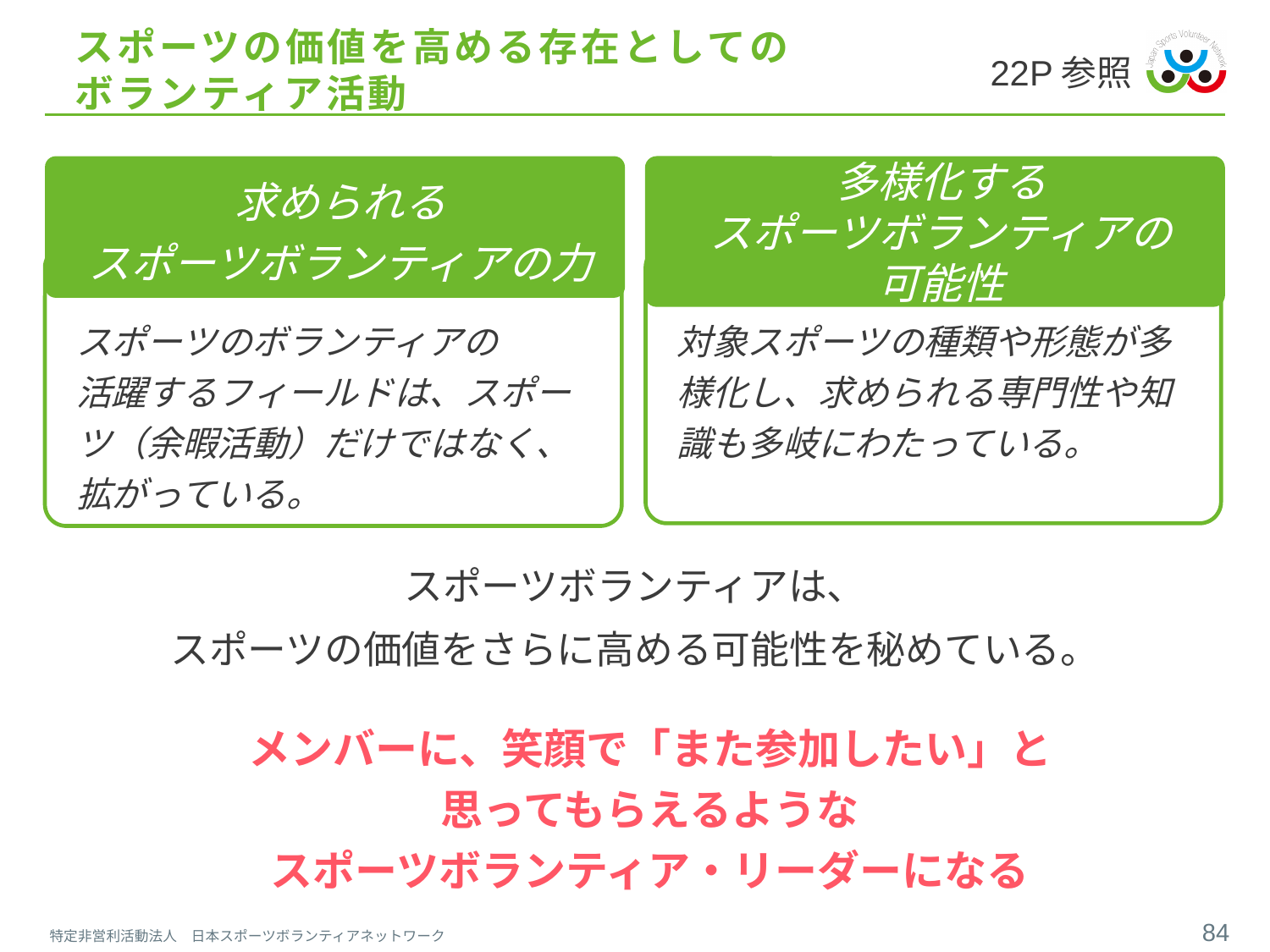

# スポーツの価値を高める存在としての ボランティア活動
22P参照
求められる
スポーツボランティアの力
多様化する
スポーツボランティアの
可能性

スポーツのボランティアの
活躍するフィールドは、スポーツ（余暇活動）だけではなく、拡がっている。

対象スポーツの種類や形態が多様化し、求められる専門性や知識も多岐にわたっている。
スポーツボランティアは、
スポーツの価値をさらに高める可能性を秘めている。
メンバーに、笑顔で「また参加したい」と
思ってもらえるような
スポーツボランティア・リーダーになる